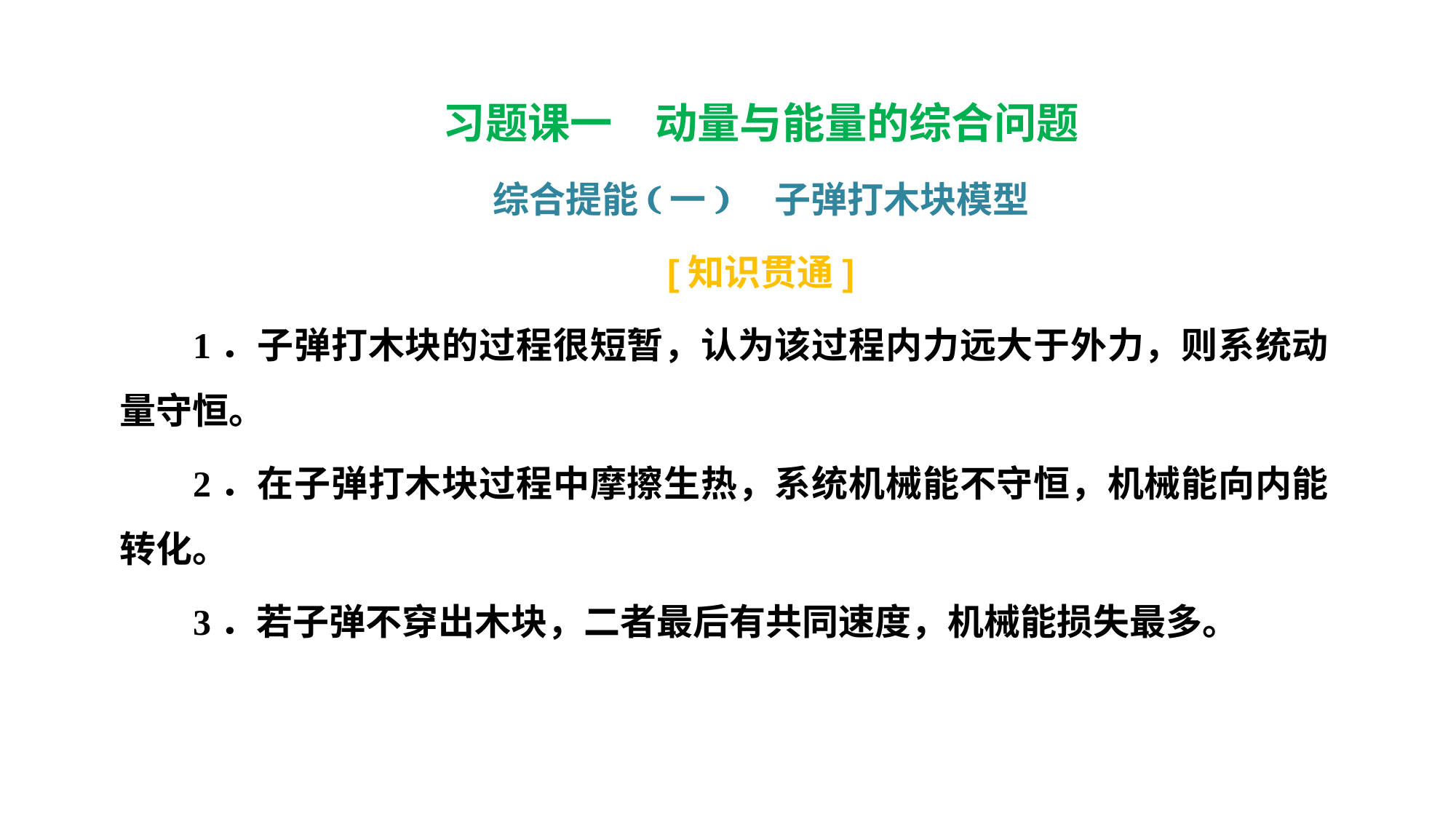

习题课一　动量与能量的综合问题
综合提能(一)　子弹打木块模型
[知识贯通]
1．子弹打木块的过程很短暂，认为该过程内力远大于外力，则系统动量守恒。
2．在子弹打木块过程中摩擦生热，系统机械能不守恒，机械能向内能转化。
3．若子弹不穿出木块，二者最后有共同速度，机械能损失最多。